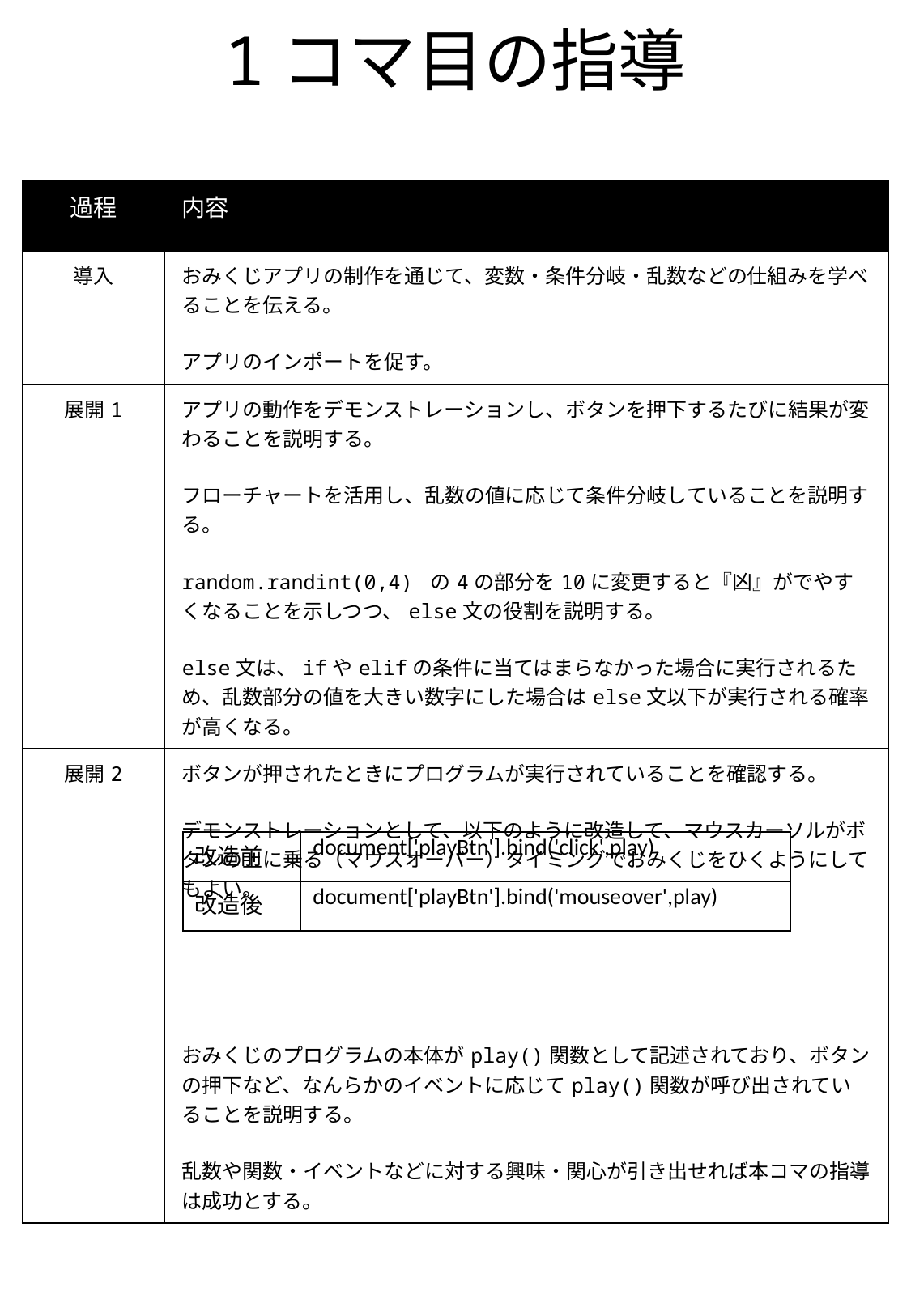

# 1コマ目の指導
| 過程 | 内容 |
| --- | --- |
| 導入 | おみくじアプリの制作を通じて、変数・条件分岐・乱数などの仕組みを学べることを伝える。 アプリのインポートを促す。 |
| 展開1 | アプリの動作をデモンストレーションし、ボタンを押下するたびに結果が変わることを説明する。 フローチャートを活用し、乱数の値に応じて条件分岐していることを説明する。 random.randint(0,4) の4の部分を10に変更すると『凶』がでやすくなることを示しつつ、else文の役割を説明する。 else文は、ifやelifの条件に当てはまらなかった場合に実行されるため、乱数部分の値を大きい数字にした場合はelse文以下が実行される確率が高くなる。 |
| 展開2 | ボタンが押されたときにプログラムが実行されていることを確認する。 デモンストレーションとして、以下のように改造して、マウスカーソルがボタンの上に乗る（マウスオーバー）タイミングでおみくじをひくようにしてもよい。 おみくじのプログラムの本体がplay()関数として記述されており、ボタンの押下など、なんらかのイベントに応じてplay()関数が呼び出されていることを説明する。 乱数や関数・イベントなどに対する興味・関心が引き出せれば本コマの指導は成功とする。 |
| 改造前 | document['playBtn'].bind('click',play) |
| --- | --- |
| 改造後 | document['playBtn'].bind('mouseover',play) |